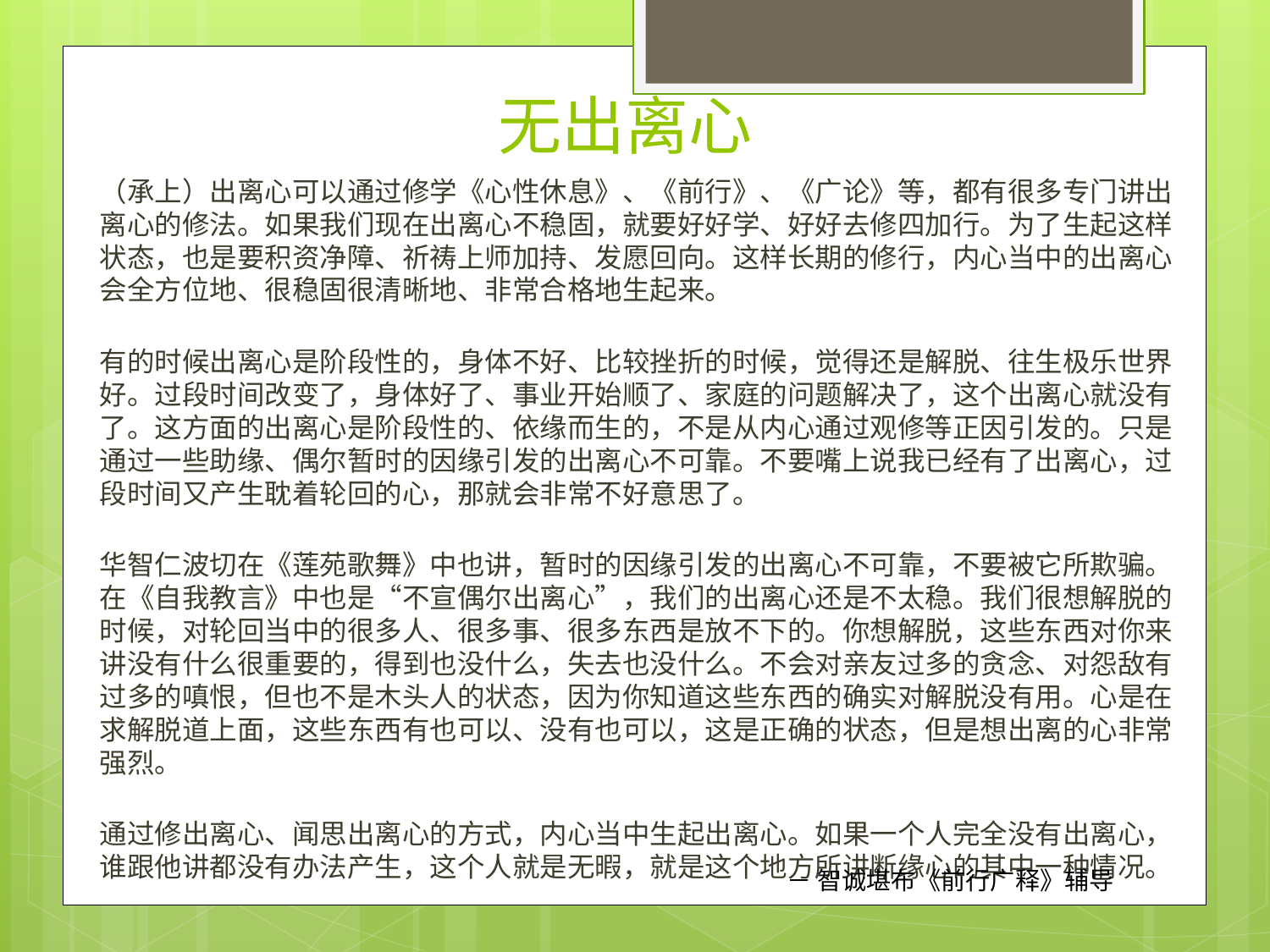

# 无出离心
（承上）出离心可以通过修学《心性休息》、《前行》、《广论》等，都有很多专门讲出离心的修法。如果我们现在出离心不稳固，就要好好学、好好去修四加行。为了生起这样状态，也是要积资净障、祈祷上师加持、发愿回向。这样长期的修行，内心当中的出离心会全方位地、很稳固很清晰地、非常合格地生起来。
有的时候出离心是阶段性的，身体不好、比较挫折的时候，觉得还是解脱、往生极乐世界好。过段时间改变了，身体好了、事业开始顺了、家庭的问题解决了，这个出离心就没有了。这方面的出离心是阶段性的、依缘而生的，不是从内心通过观修等正因引发的。只是通过一些助缘、偶尔暂时的因缘引发的出离心不可靠。不要嘴上说我已经有了出离心，过段时间又产生耽着轮回的心，那就会非常不好意思了。
华智仁波切在《莲苑歌舞》中也讲，暂时的因缘引发的出离心不可靠，不要被它所欺骗。在《自我教言》中也是“不宣偶尔出离心”，我们的出离心还是不太稳。我们很想解脱的时候，对轮回当中的很多人、很多事、很多东西是放不下的。你想解脱，这些东西对你来讲没有什么很重要的，得到也没什么，失去也没什么。不会对亲友过多的贪念、对怨敌有过多的嗔恨，但也不是木头人的状态，因为你知道这些东西的确实对解脱没有用。心是在求解脱道上面，这些东西有也可以、没有也可以，这是正确的状态，但是想出离的心非常强烈。
通过修出离心、闻思出离心的方式，内心当中生起出离心。如果一个人完全没有出离心，谁跟他讲都没有办法产生，这个人就是无暇，就是这个地方所讲断缘心的其中一种情况。

－ 智诚堪布《前行广释》辅导